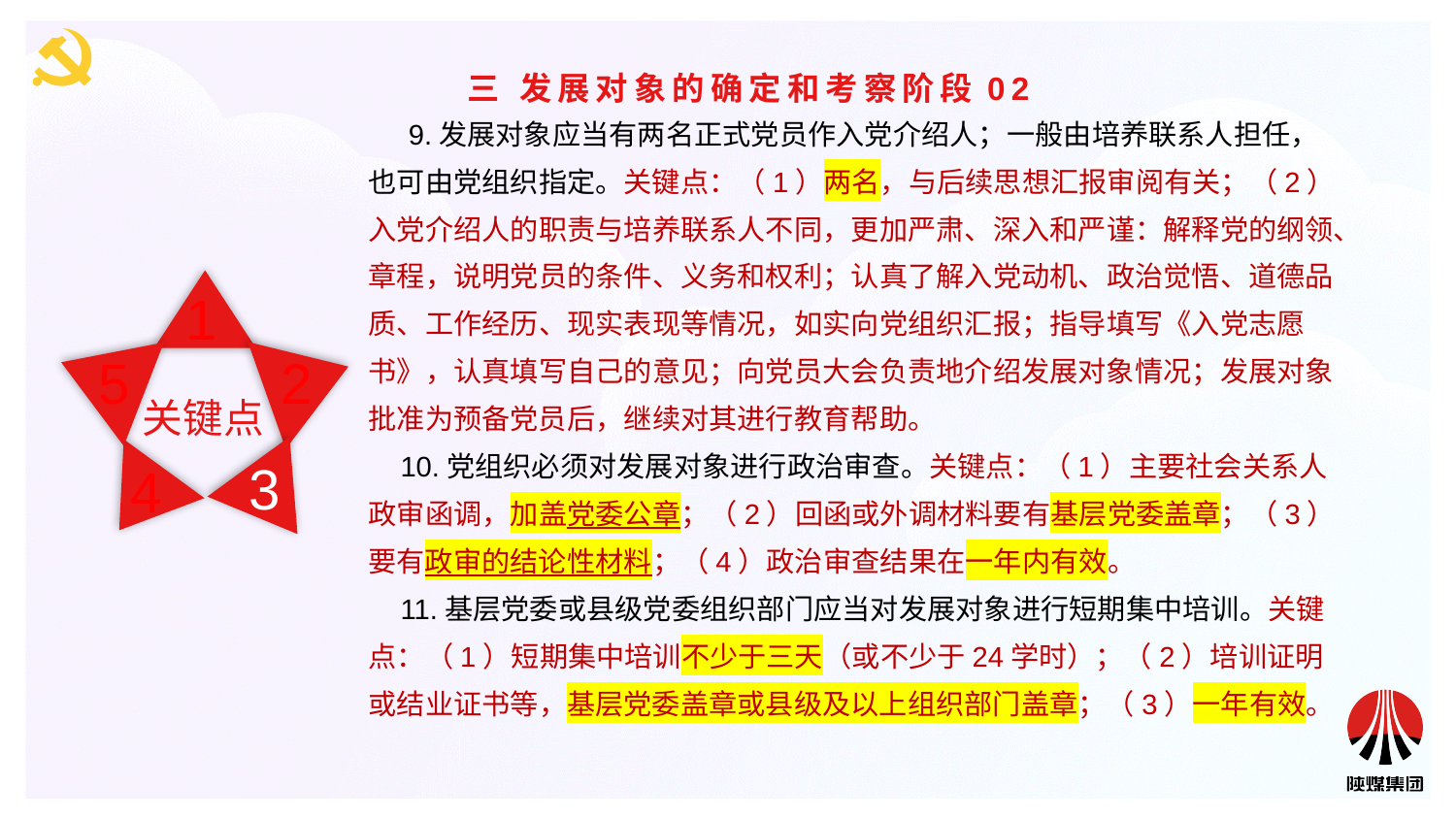

三 发展对象的确定和考察阶段02
     9.发展对象应当有两名正式党员作入党介绍人；一般由培养联系人担任，也可由党组织指定。关键点：（1）两名，与后续思想汇报审阅有关；（2）入党介绍人的职责与培养联系人不同，更加严肃、深入和严谨：解释党的纲领、章程，说明党员的条件、义务和权利；认真了解入党动机、政治觉悟、道德品质、工作经历、现实表现等情况，如实向党组织汇报；指导填写《入党志愿书》，认真填写自己的意见；向党员大会负责地介绍发展对象情况；发展对象批准为预备党员后，继续对其进行教育帮助。
    10.党组织必须对发展对象进行政治审查。关键点：（1）主要社会关系人政审函调，加盖党委公章；（2）回函或外调材料要有基层党委盖章；（3）要有政审的结论性材料；（4）政治审查结果在一年内有效。
    11.基层党委或县级党委组织部门应当对发展对象进行短期集中培训。关键点：（1）短期集中培训不少于三天（或不少于24学时）；（2）培训证明或结业证书等，基层党委盖章或县级及以上组织部门盖章；（3）一年有效。

1

5
2
关键点
3
4